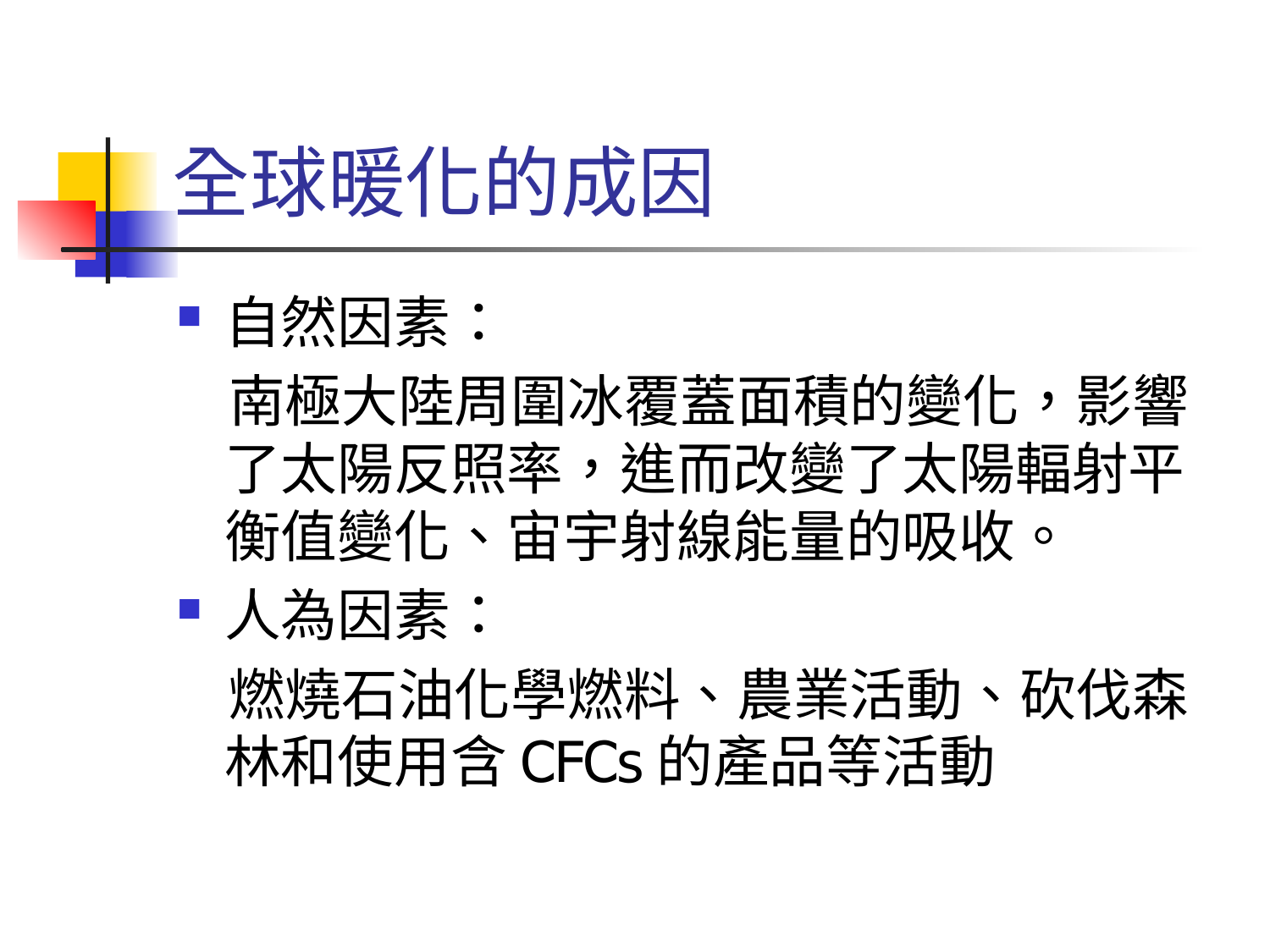

# 全球暖化的成因
自然因素：
   南極大陸周圍冰覆蓋面積的變化，影響了太陽反照率，進而改變了太陽輻射平衡值變化、宙宇射線能量的吸收。
人為因素：
   燃燒石油化學燃料、農業活動、砍伐森林和使用含CFCs的產品等活動